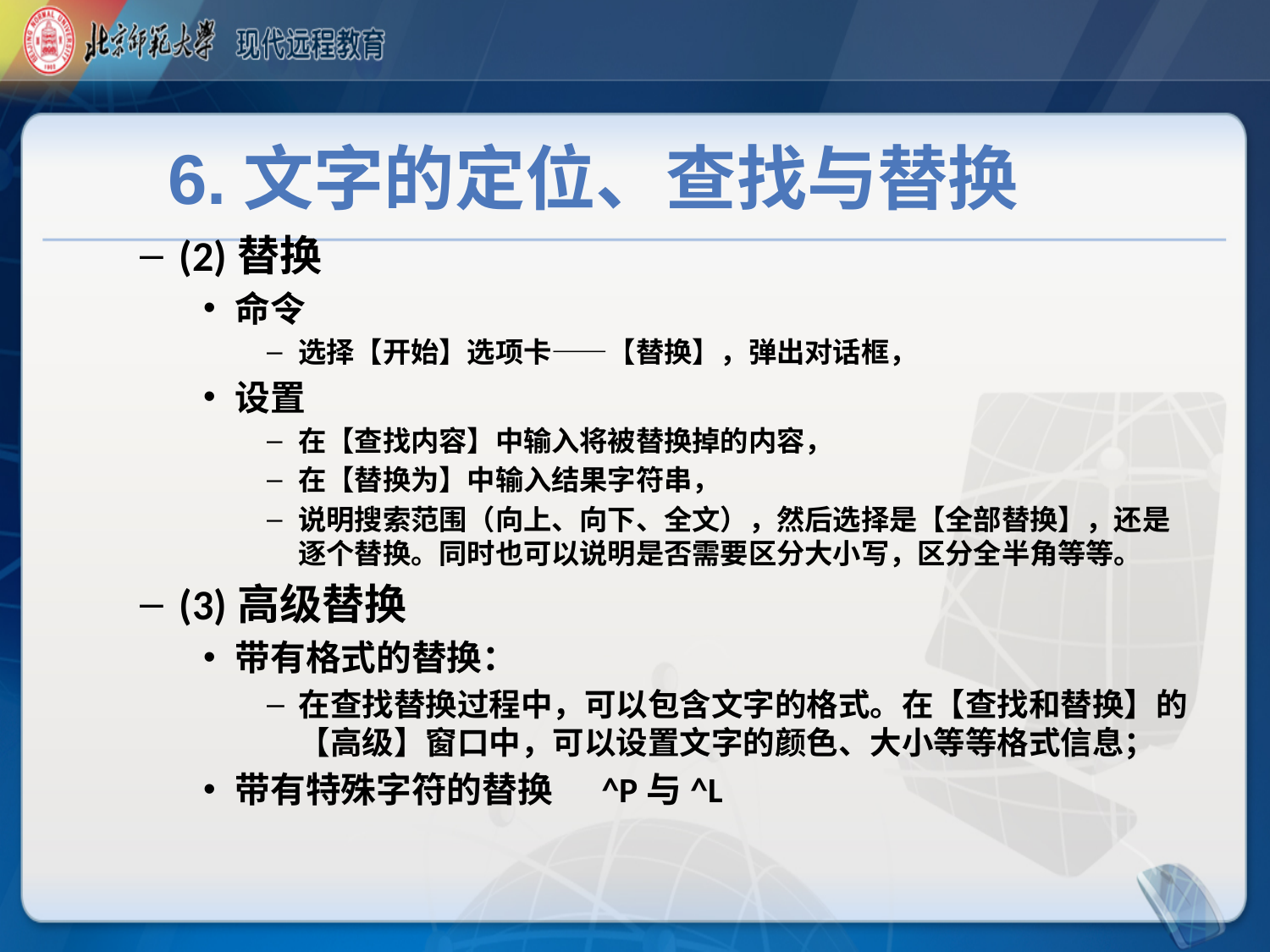

# 6.文字的定位、查找与替换
(2)替换
命令
选择【开始】选项卡——【替换】，弹出对话框，
设置
在【查找内容】中输入将被替换掉的内容，
在【替换为】中输入结果字符串，
说明搜索范围（向上、向下、全文），然后选择是【全部替换】，还是逐个替换。同时也可以说明是否需要区分大小写，区分全半角等等。
(3)高级替换
带有格式的替换：
在查找替换过程中，可以包含文字的格式。在【查找和替换】的【高级】窗口中，可以设置文字的颜色、大小等等格式信息；
带有特殊字符的替换     ^P与^L